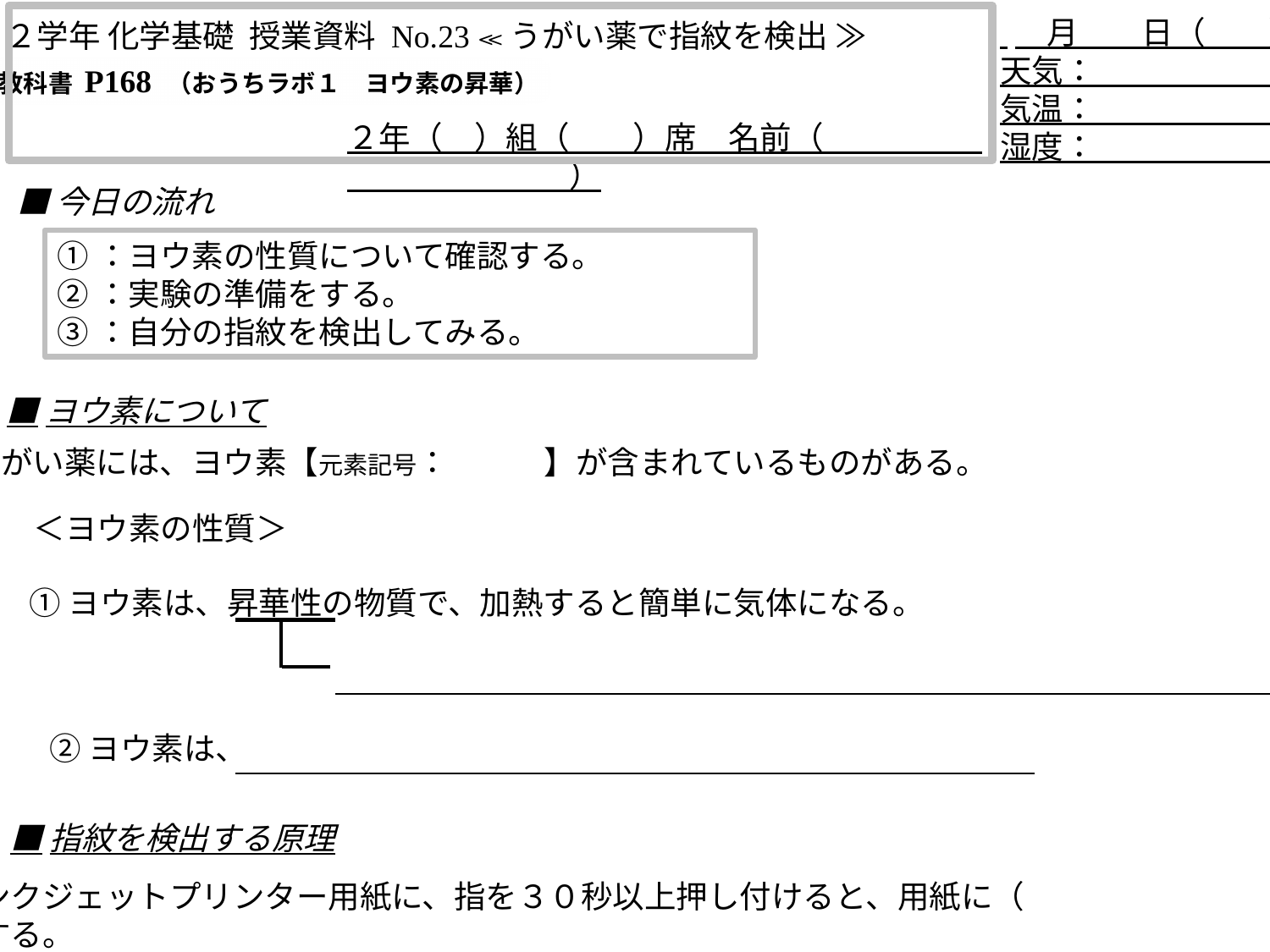

月　　日（　　）
天気：
気温：
湿度：
２学年 化学基礎  授業資料 No.23 ≪うがい薬で指紋を検出 ≫
 教科書 P168 （おうちラボ１　ヨウ素の昇華）
２年（　）組（　　）席　名前（　　　　　　　　　　　　）
■今日の流れ
①：ヨウ素の性質について確認する。
②：実験の準備をする。
③：自分の指紋を検出してみる。
■ヨウ素について
うがい薬には、ヨウ素【元素記号：　　　】が含まれているものがある。
＜ヨウ素の性質＞
①ヨウ素は、昇華性の物質で、加熱すると簡単に気体になる。
②ヨウ素は、
■指紋を検出する原理
Ａ．インクジェットプリンター用紙に、指を３０秒以上押し付けると、用紙に（　　　　　　　　　　　　）
が付着する。